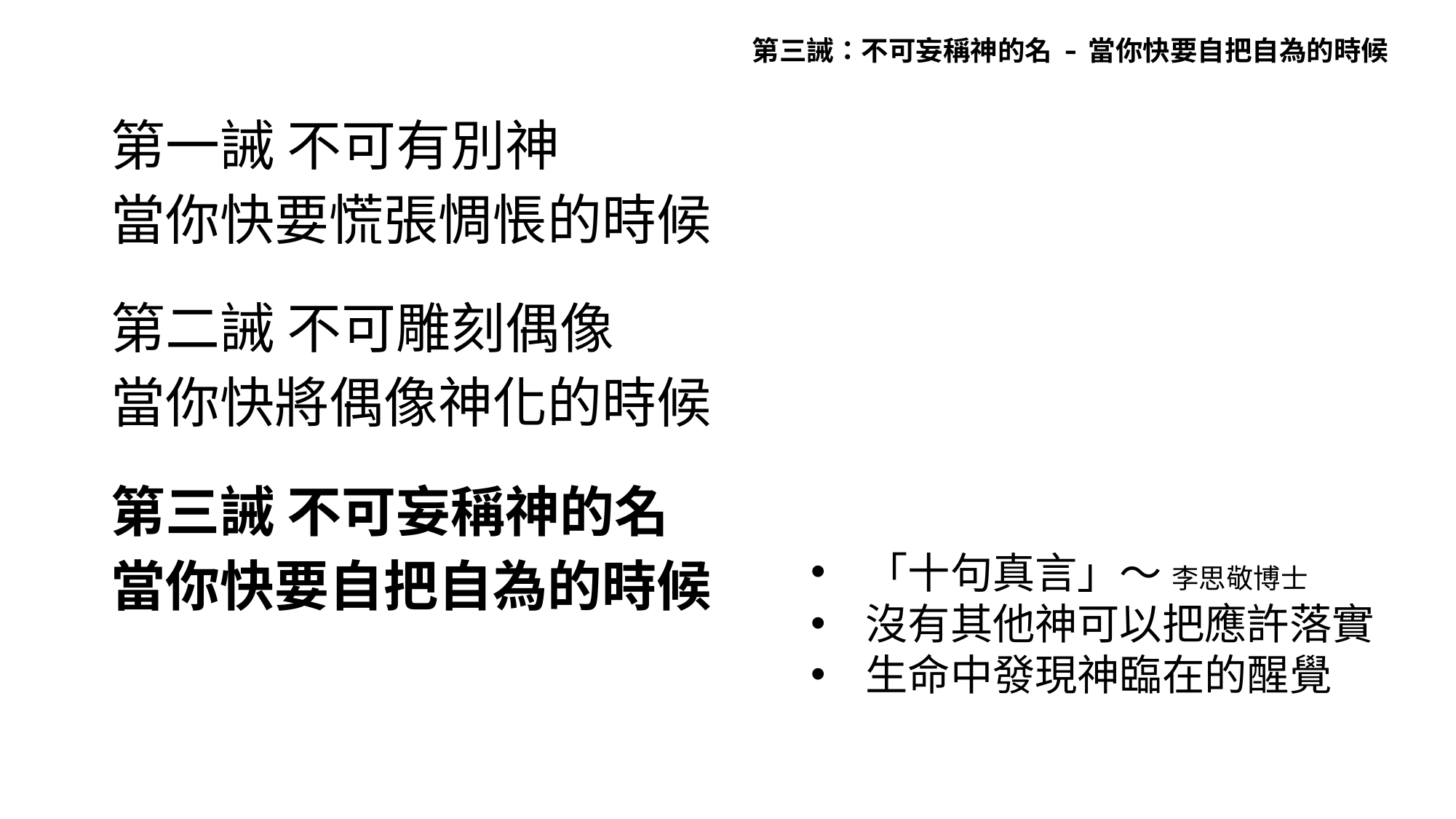

第三誡：不可妄稱神的名 - 當你快要自把自為的時候
第一誡 不可有別神
當你快要慌張惆悵的時候

第二誡 不可雕刻偶像
當你快將偶像神化的時候

第三誡 不可妄稱神的名
當你快要自把自為的時候

「十句真言」～ 李思敬博士
沒有其他神可以把應許落實
生命中發現神臨在的醒覺